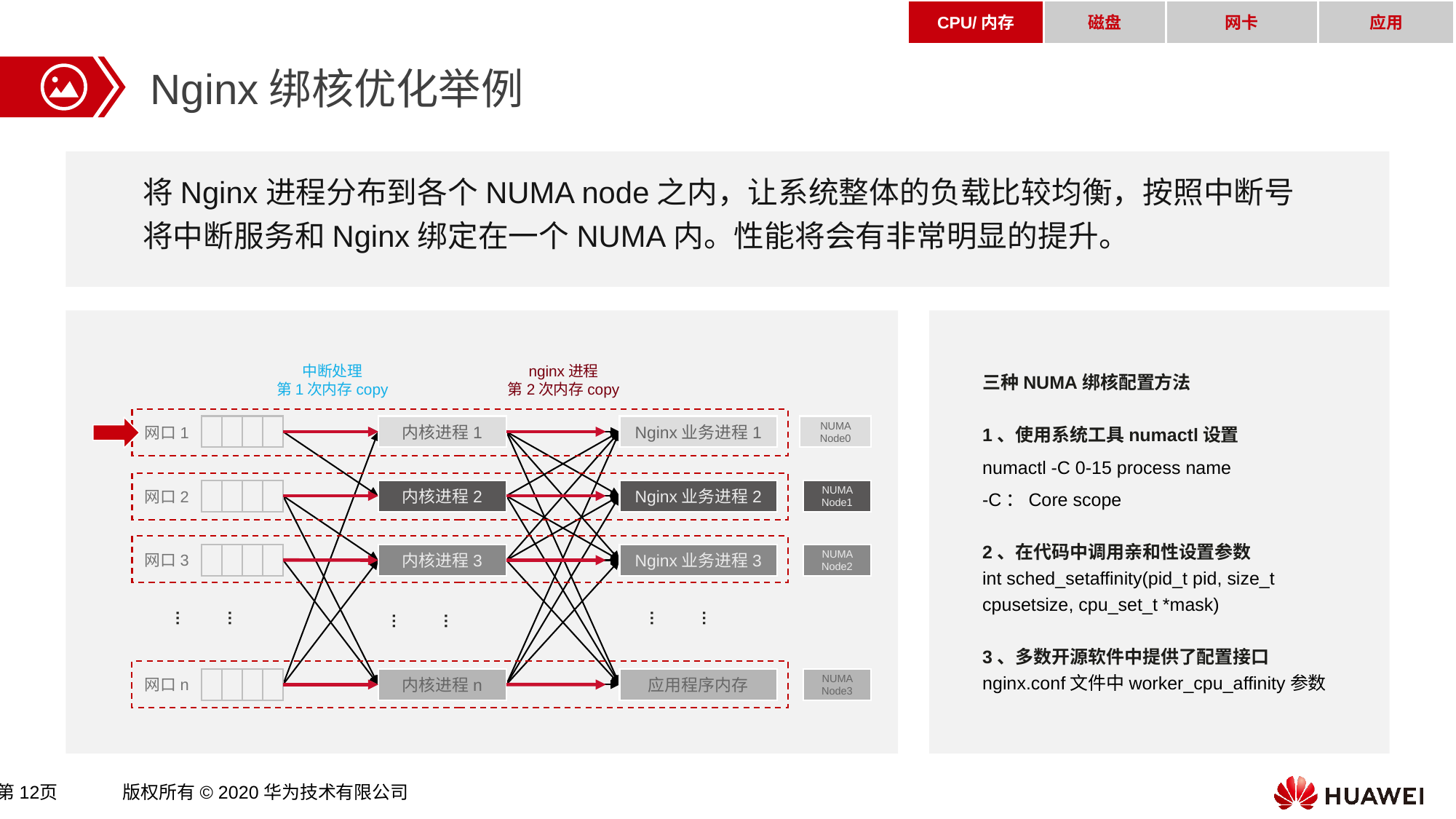

CPU/内存
磁盘
网卡
应用
Nginx绑核优化举例

将Nginx进程分布到各个NUMA node之内，让系统整体的负载比较均衡，按照中断号将中断服务和Nginx绑定在一个NUMA内。性能将会有非常明显的提升。

中断处理
第1次内存copy
nginx进程
第2次内存copy
三种NUMA绑核配置方法

1、使用系统工具numactl设置
numactl -C 0-15 process name
-C：Core scope

2、在代码中调用亲和性设置参数
int sched_setaffinity(pid_t pid, size_t cpusetsize, cpu_set_t *mask)

3、多数开源软件中提供了配置接口
nginx.conf文件中worker_cpu_affinity参数

内核进程1
Nginx业务进程1
NUMA Node0

网口1

内核进程2
Nginx业务进程2
NUMA Node1
网口2

内核进程3
Nginx业务进程3
NUMA Node2
网口3
……
……
……

内核进程n
应用程序内存
NUMA Node3
网口n